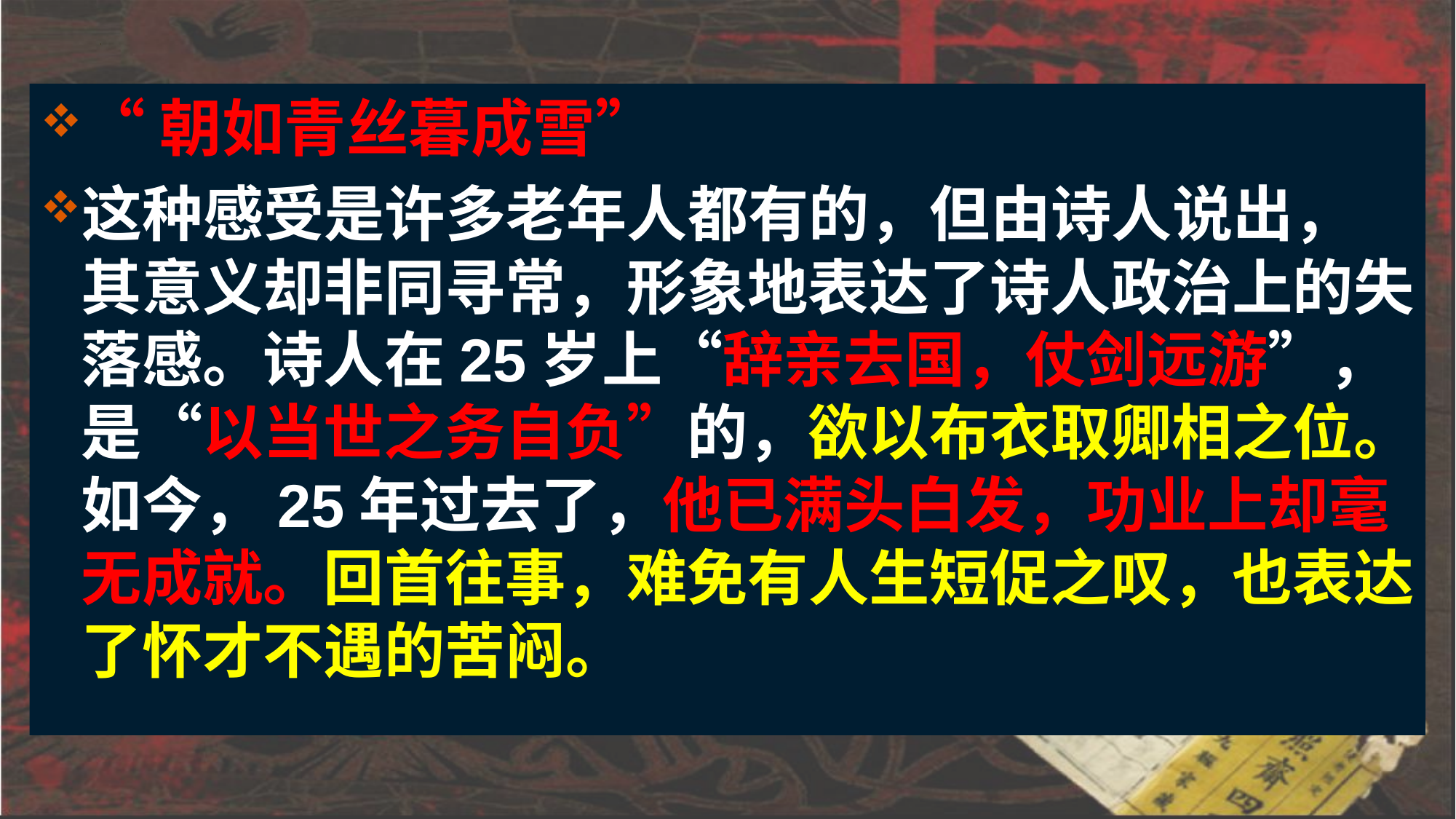

“朝如青丝暮成雪”
这种感受是许多老年人都有的，但由诗人说出，其意义却非同寻常，形象地表达了诗人政治上的失落感。诗人在25岁上“辞亲去国，仗剑远游”，是“以当世之务自负”的，欲以布衣取卿相之位。如今，25年过去了，他已满头白发，功业上却毫无成就。回首往事，难免有人生短促之叹，也表达了怀才不遇的苦闷。